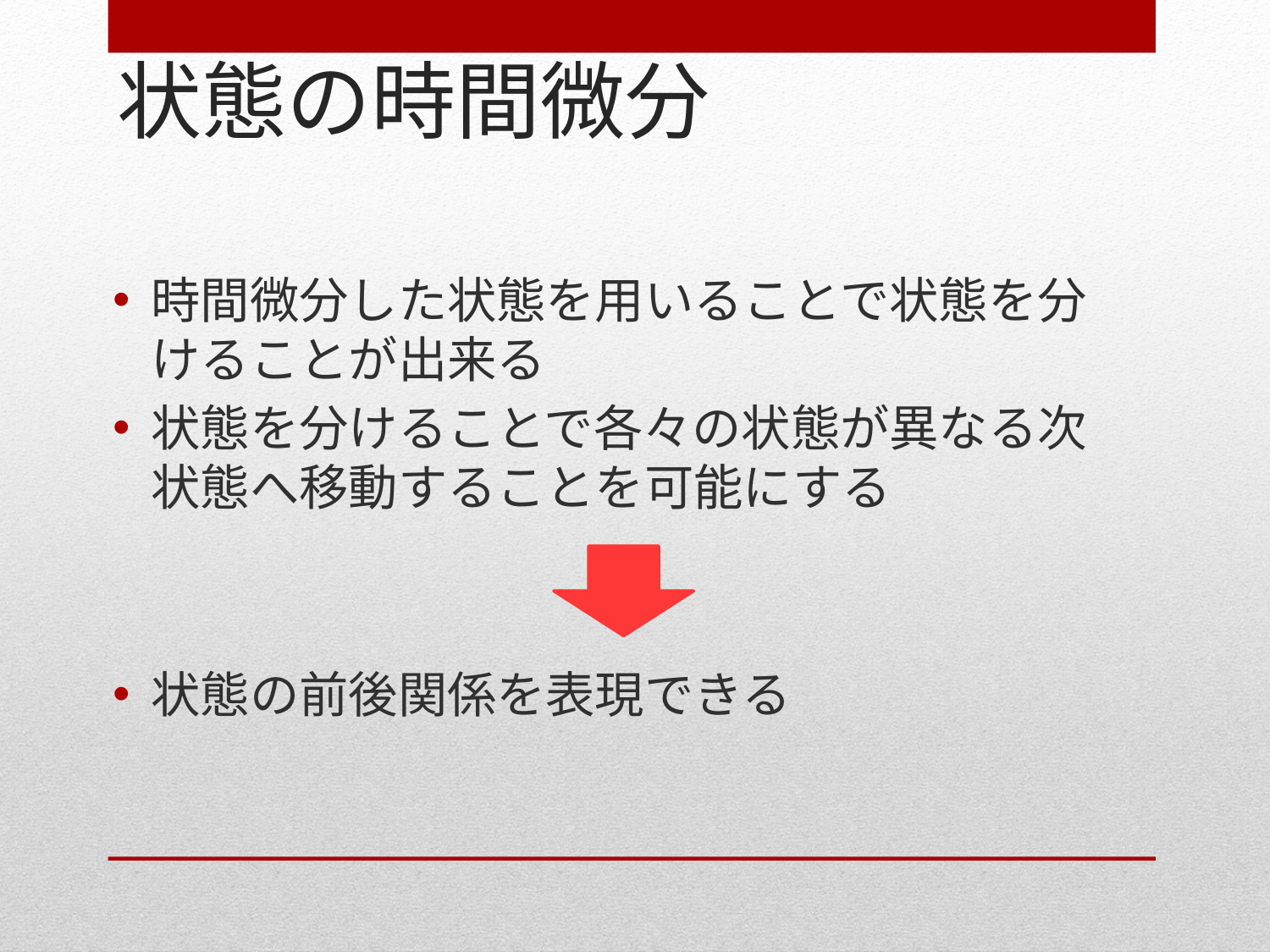

# 状態の時間微分
時間微分した状態を用いることで状態を分けることが出来る
状態を分けることで各々の状態が異なる次状態へ移動することを可能にする

状態の前後関係を表現できる